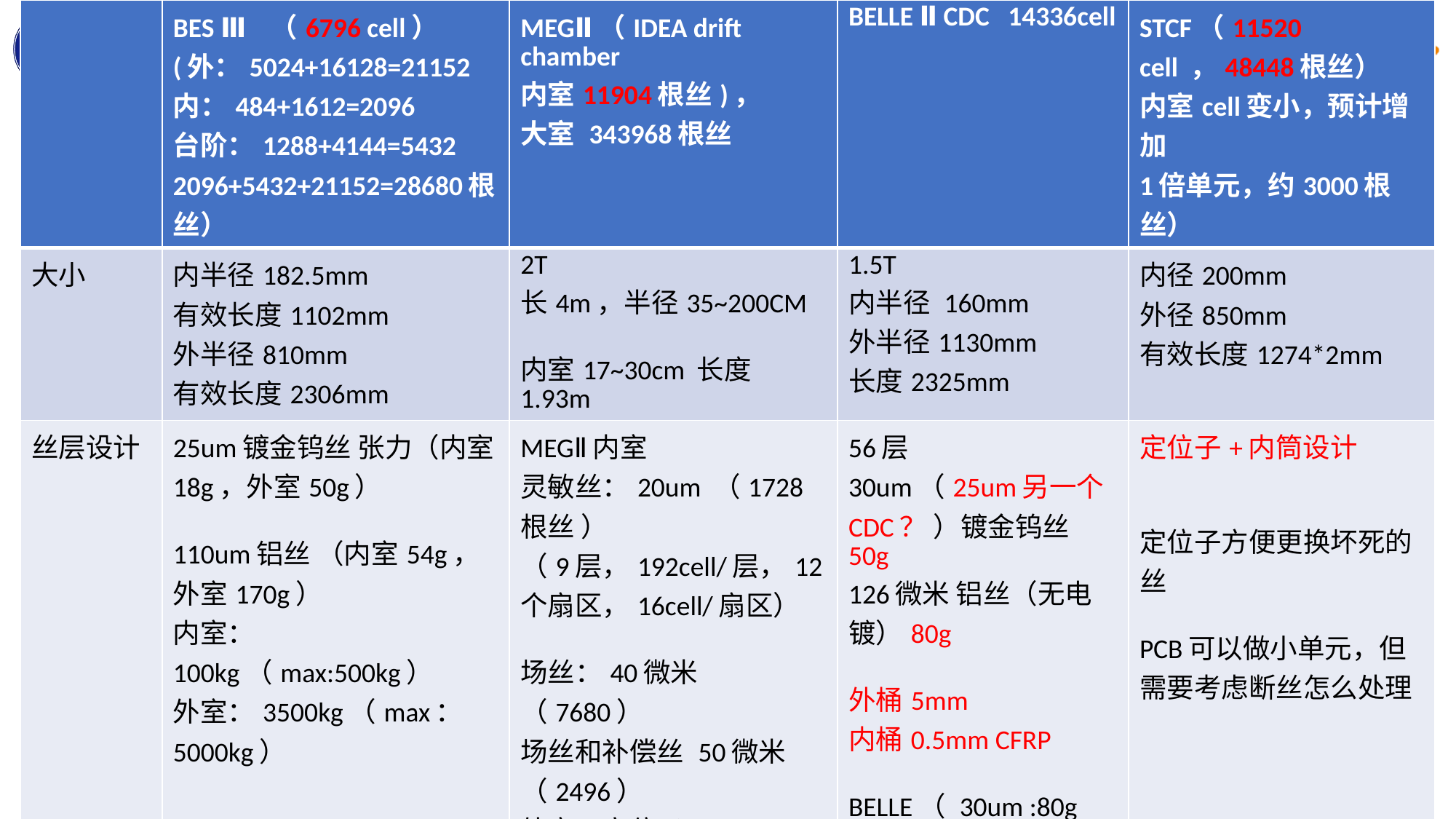

|  | BES Ⅲ （6796 cell） (外：5024+16128=21152 内：484+1612=2096 台阶：1288+4144=5432 2096+5432+21152=28680根丝） | MEGⅡ（IDEA drift chamber 内室11904根丝)， 大室 343968根丝 | BELLE Ⅱ CDC 14336cell | STCF（11520 cell ，48448根丝） 内室cell变小，预计增加 1倍单元，约3000根丝） |
| --- | --- | --- | --- | --- |
| 大小 | 内半径182.5mm 有效长度1102mm 外半径810mm 有效长度2306mm | 2T 长4m，半径35~200CM 内室17~30cm 长度1.93m | 1.5T 内半径 160mm 外半径1130mm 长度2325mm | 内径200mm 外径850mm 有效长度1274\*2mm |
| 丝层设计 | 25um镀金钨丝 张力（内室18g，外室50g） 110um铝丝 （内室54g，外室170g） 内室：100kg（max:500kg） 外室：3500kg（max：5000kg） | MEGⅡ内室 灵敏丝：20um （1728根丝 ） （9层，192cell/层，12个扇区，16cell/扇区） 场丝：40微米 （7680） 场丝和补偿丝 50微米 （2496） 外室：定位子？ 还未加工？ | 56层 30um（25um另一个CDC？ ）镀金钨丝 50g 126微米 铝丝（无电镀）80g 外桶5mm 内桶0.5mm CFRP BELLE（ 30um :80g 126um:160g） | 定位子+内筒设计 定位子方便更换坏死的丝 PCB可以做小单元，但需要考虑断丝怎么处理 |
| 单元大小 | 内室12mm 外室16mm | 内室6mm 外室？？ | 内室6.59~9.34mm 外室16.69mm |  |